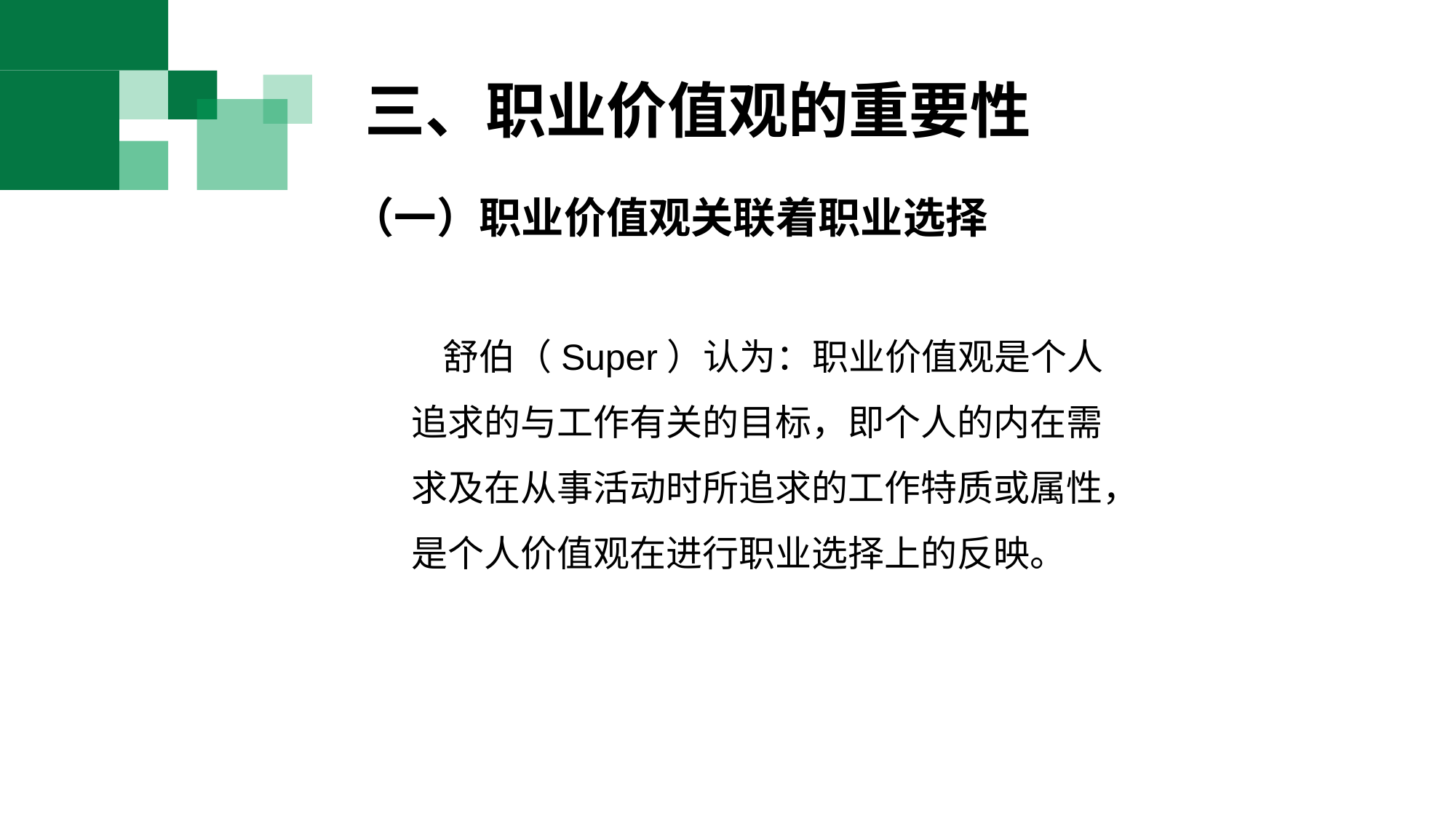

三、职业价值观的重要性

（一）职业价值观关联着职业选择

舒伯（Super）认为：职业价值观是个人追求的与工作有关的目标，即个人的内在需求及在从事活动时所追求的工作特质或属性，是个人价值观在进行职业选择上的反映。